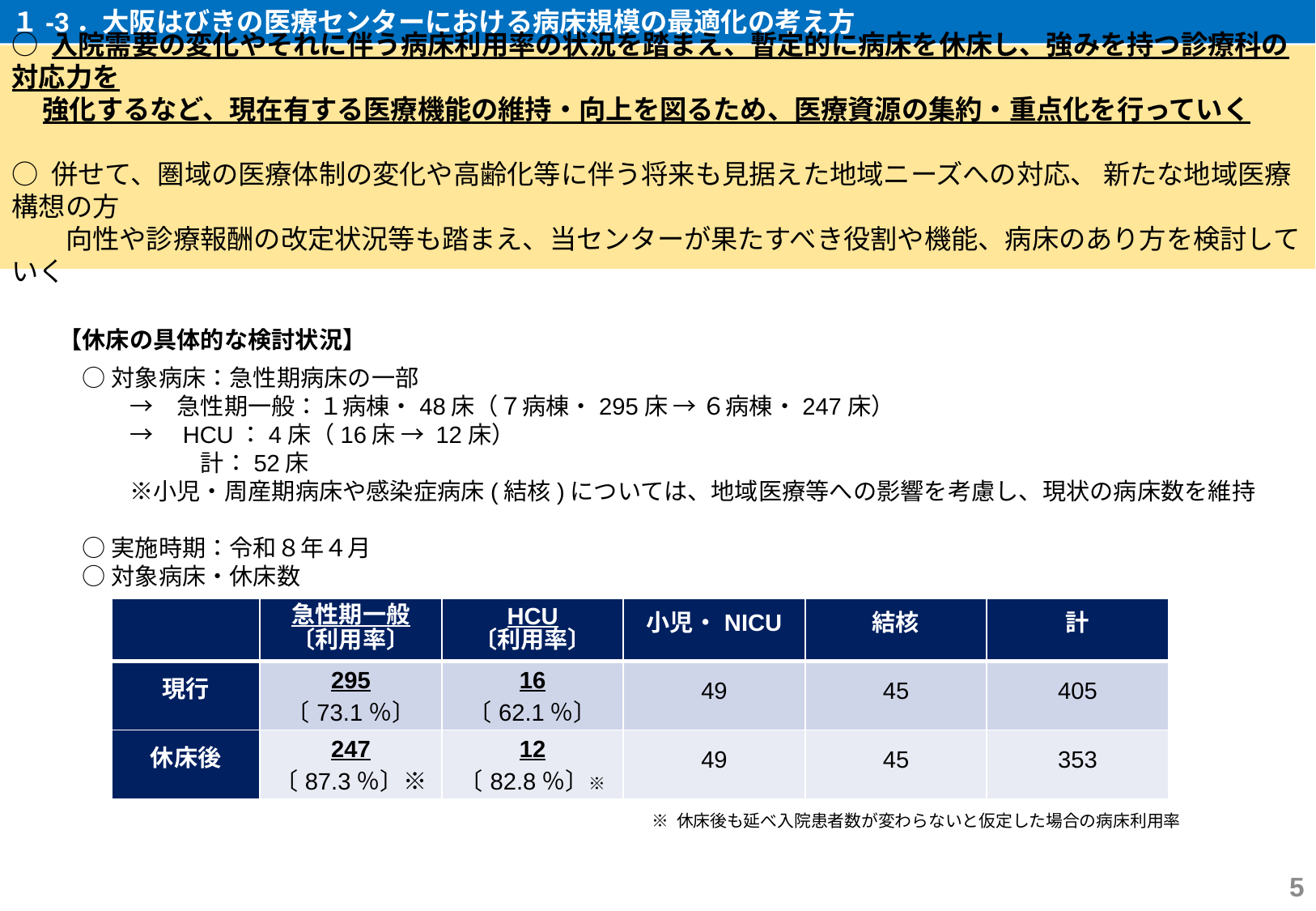

１-3．大阪はびきの医療センターにおける病床規模の最適化の考え方
○ 入院需要の変化やそれに伴う病床利用率の状況を踏まえ、暫定的に病床を休床し、強みを持つ診療科の対応力を
    強化するなど、現在有する医療機能の維持・向上を図るため、医療資源の集約・重点化を行っていく

○ 併せて、圏域の医療体制の変化や高齢化等に伴う将来も見据えた地域ニーズへの対応、 新たな地域医療構想の方
　　向性や診療報酬の改定状況等も踏まえ、当センターが果たすべき役割や機能、病床のあり方を検討していく
【休床の具体的な検討状況】

　○ 対象病床：急性期病床の一部
　　　→　急性期一般：１病棟・48床（７病棟・295床 → ６病棟・247床）
　　　→　HCU：4床（16床 → 12床）
　　　　　　計：52床
　　　※小児・周産期病床や感染症病床(結核)については、地域医療等への影響を考慮し、現状の病床数を維持

　○ 実施時期：令和８年４月
　○ 対象病床・休床数

|  | 急性期一般 〔利用率〕 | HCU 〔利用率〕 | 小児・NICU | 結核 | 計 |
| --- | --- | --- | --- | --- | --- |
| 現行 | 295 〔73.1％〕 | 16 〔62.1％〕 | 49 | 45 | 405 |
| 休床後 | 247 〔87.3％〕※ | 12 〔82.8％〕※ | 49 | 45 | 353 |
※ 休床後も延べ入院患者数が変わらないと仮定した場合の病床利用率
5